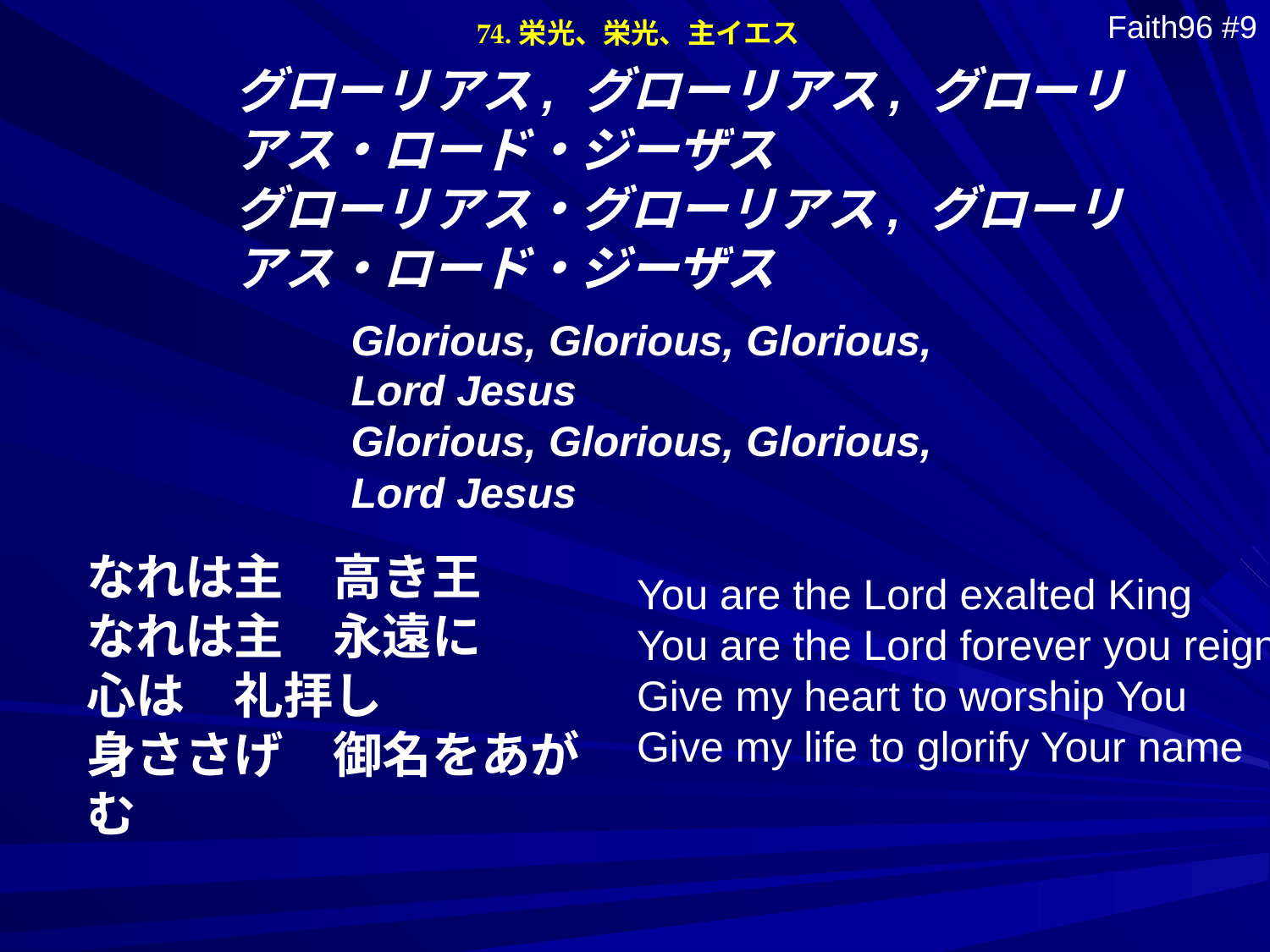

74.栄光、栄光、主イエス
Faith96 #9
グローリアス, グローリアス, グローリアス・ロード・ジーザス
グローリアス・グローリアス, グローリアス・ロード・ジーザス
Glorious, Glorious, Glorious,
Lord Jesus
Glorious, Glorious, Glorious,
Lord Jesus
なれは主　高き王
なれは主　永遠に
心は　礼拝し
身ささげ　御名をあがむ
You are the Lord exalted King
You are the Lord forever you reign
Give my heart to worship You
Give my life to glorify Your name